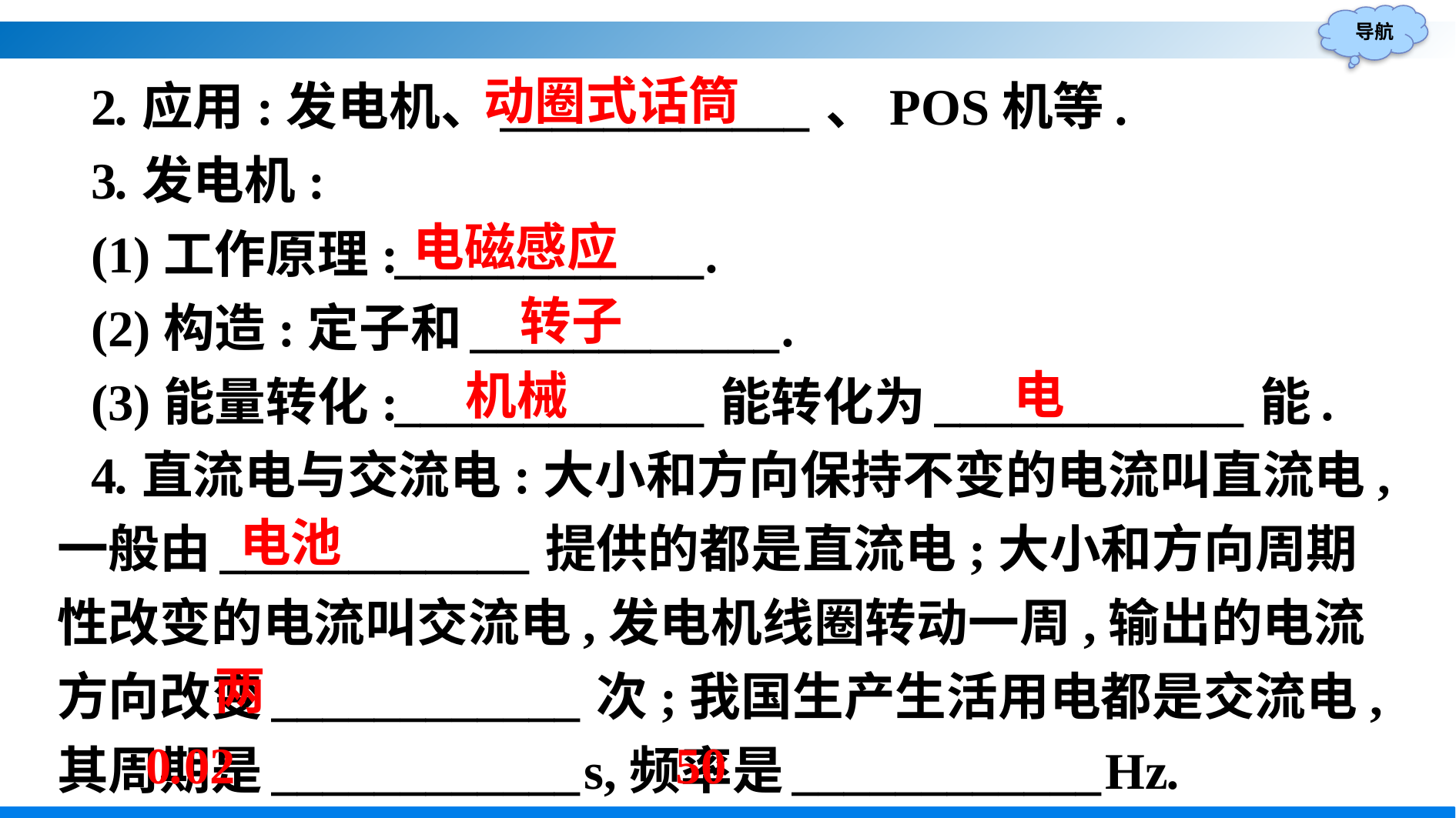

2.应用:发电机、____________、POS机等.
3.发电机:
(1)工作原理:____________.
(2)构造:定子和____________.
(3)能量转化:____________能转化为____________能.
4.直流电与交流电:大小和方向保持不变的电流叫直流电,一般由____________提供的都是直流电;大小和方向周期性改变的电流叫交流电,发电机线圈转动一周,输出的电流方向改变____________次;我国生产生活用电都是交流电,其周期是____________s,频率是____________Hz.
动圈式话筒
电磁感应
转子
电
机械
电池
两
0.02
50